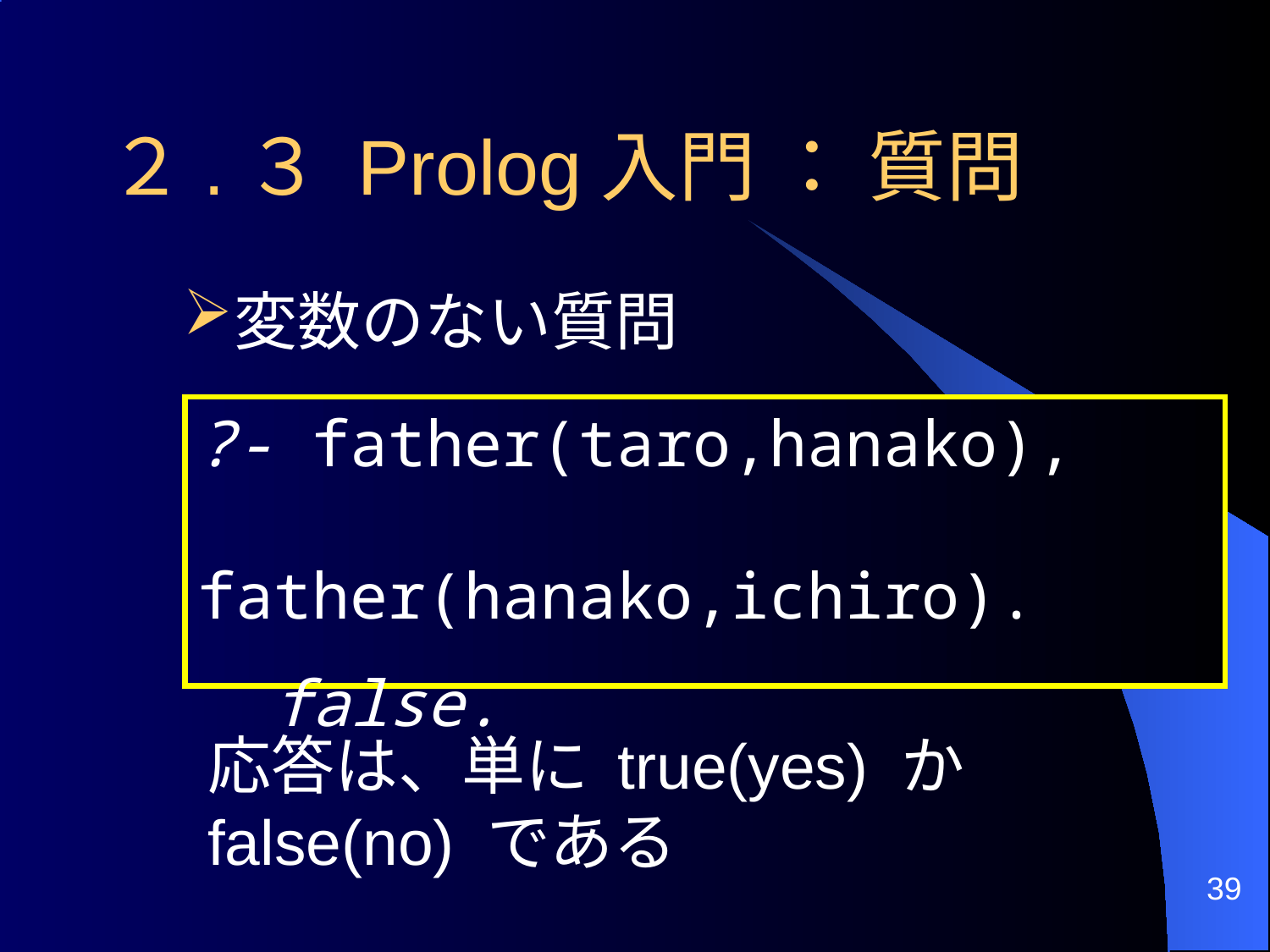

２.３ Prolog入門 ： 質問
変数のない質問
?- father(taro,hanako),
		 father(hanako,ichiro).
  false.
応答は、単に true(yes) か false(no) である
39